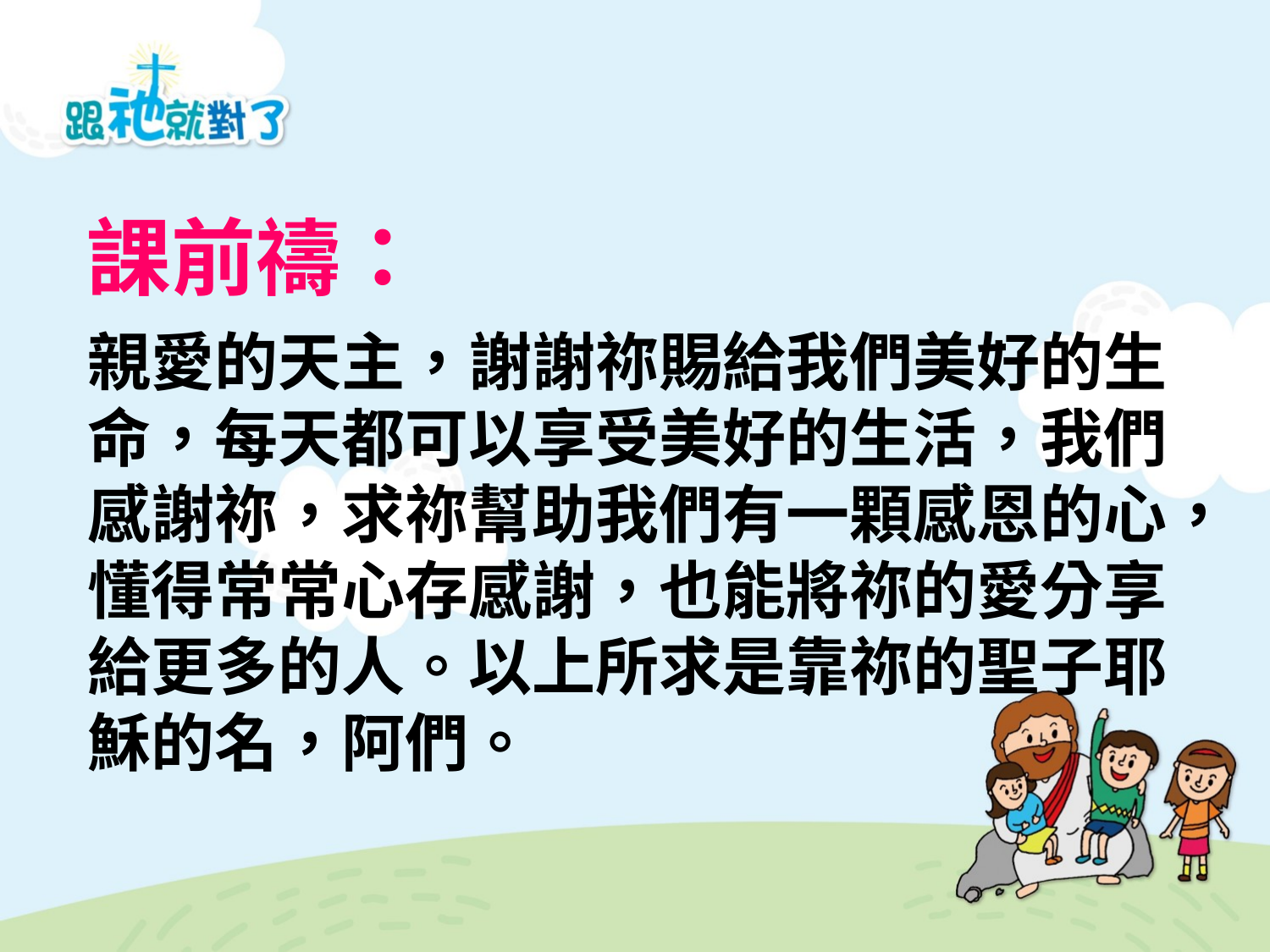

課前禱：
親愛的天主，謝謝祢賜給我們美好的生命，每天都可以享受美好的生活，我們感謝祢，求祢幫助我們有一顆感恩的心，懂得常常心存感謝，也能將祢的愛分享給更多的人。以上所求是靠祢的聖子耶穌的名，阿們。